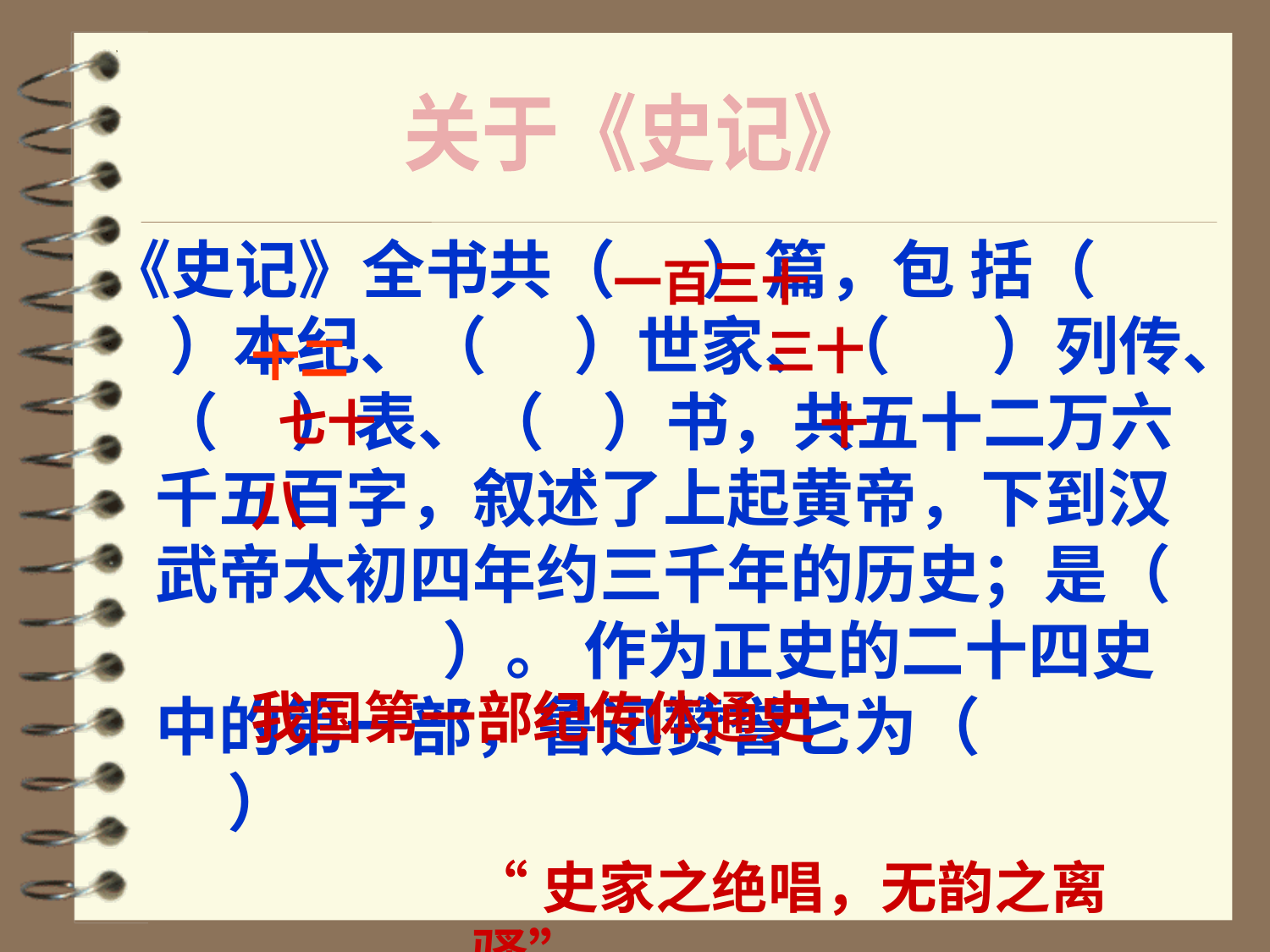

关于《史记》
《史记》全书共（      ）篇，包 括（      ）本纪、（      ）世家、（       ）列传、（     ）表、（    ）书，共五十二万六千五百字，叙述了上起黄帝，下到汉武帝太初四年约三千年的历史；是（                        ）。 作为正史的二十四史中的第一部，鲁迅赞誉它为（                      ）
一百三十
三十
十二
七十
十
八
我国第一部纪传体通史
“史家之绝唱，无韵之离骚”。